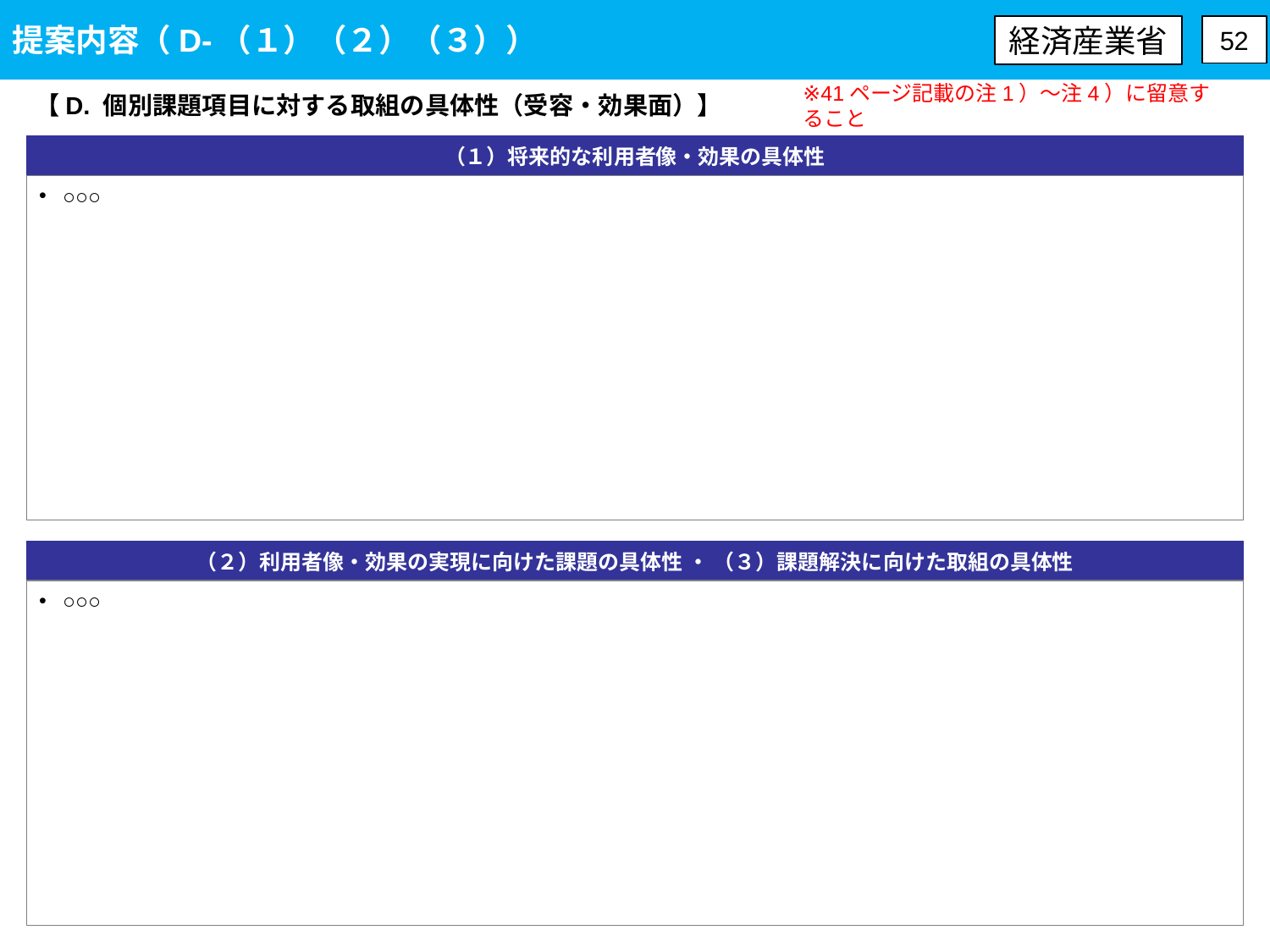

提案内容（D-（１）（２）（３））
経済産業省
52
【D. 個別課題項目に対する取組の具体性（受容・効果面）】
※41ページ記載の注1）～注4）に留意すること
（１）将来的な利用者像・効果の具体性
○○○

（２）利用者像・効果の実現に向けた課題の具体性 ・ （３）課題解決に向けた取組の具体性
○○○